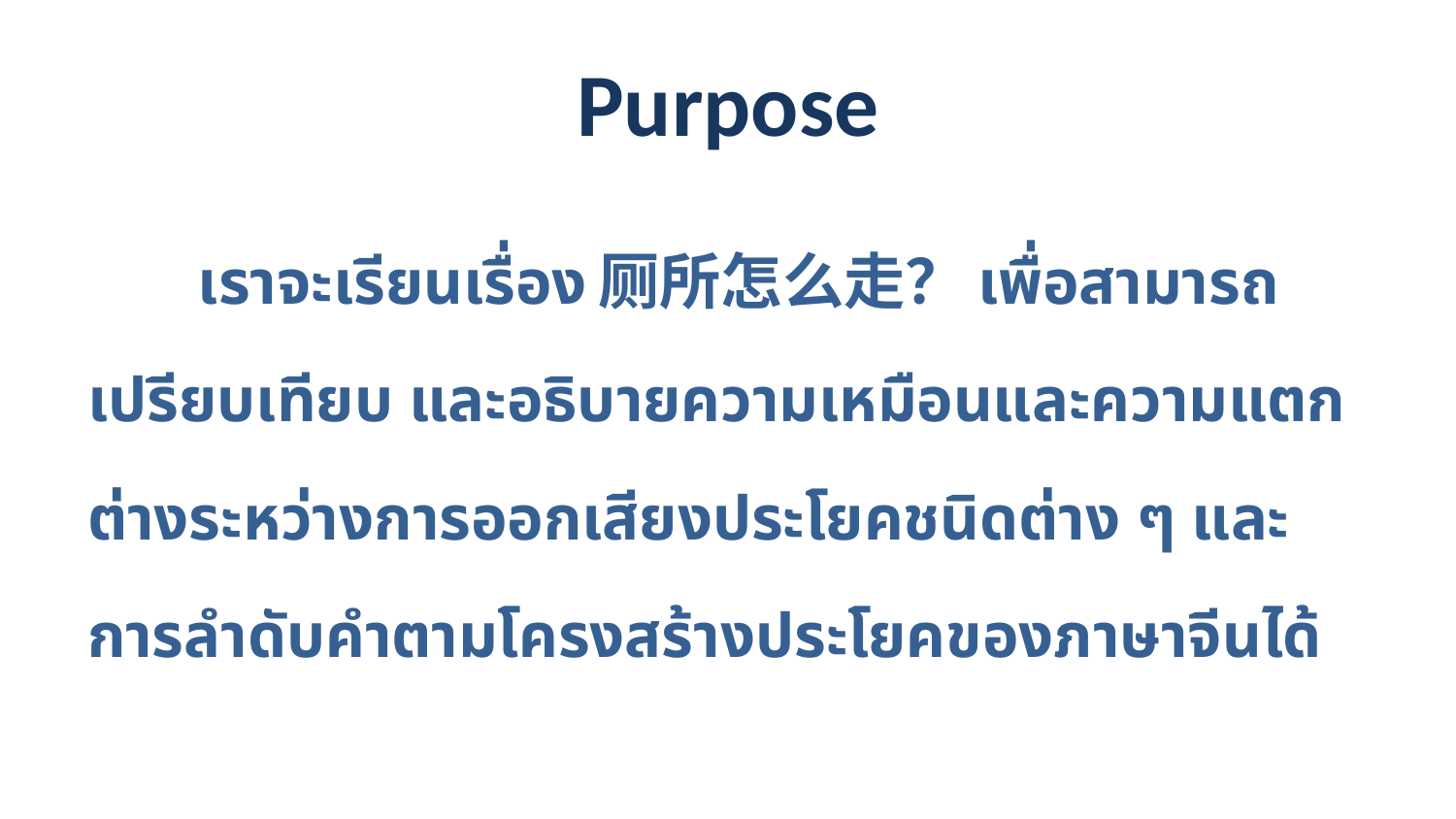

# Purpose
	เราจะเรียนเรื่อง厕所怎么走？เพื่อสามารถเปรียบเทียบ และอธิบายความเหมือนและความแตกต่างระหว่างการออกเสียงประโยคชนิดต่าง ๆ และการลำดับคำตามโครงสร้างประโยคของภาษาจีนได้